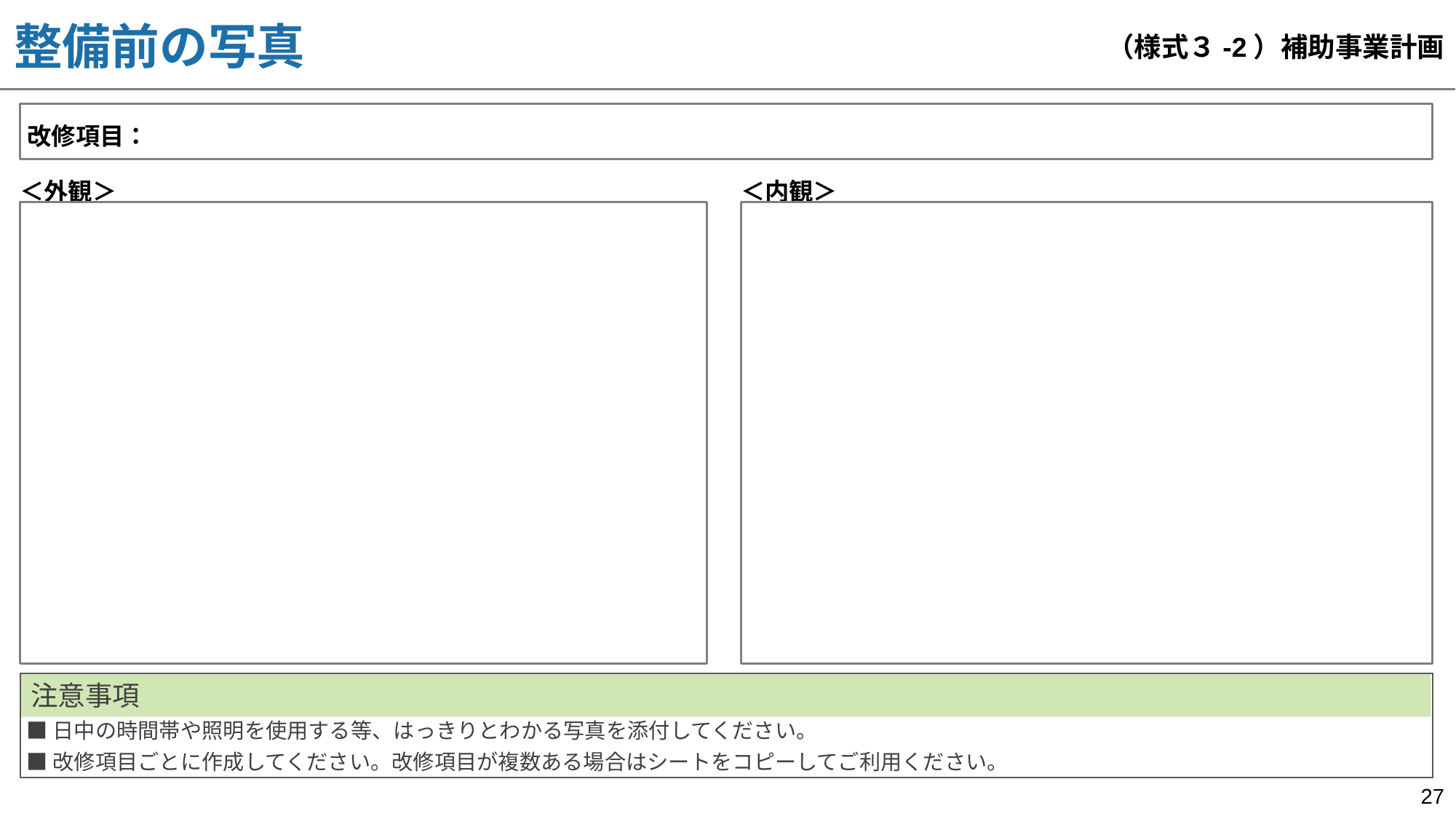

整備前の写真
（様式３-2）補助事業計画

改修項目：
＜外観＞
＜内観＞

注意事項
■日中の時間帯や照明を使用する等、はっきりとわかる写真を添付してください。
■改修項目ごとに作成してください。改修項目が複数ある場合はシートをコピーしてご利用ください。
27